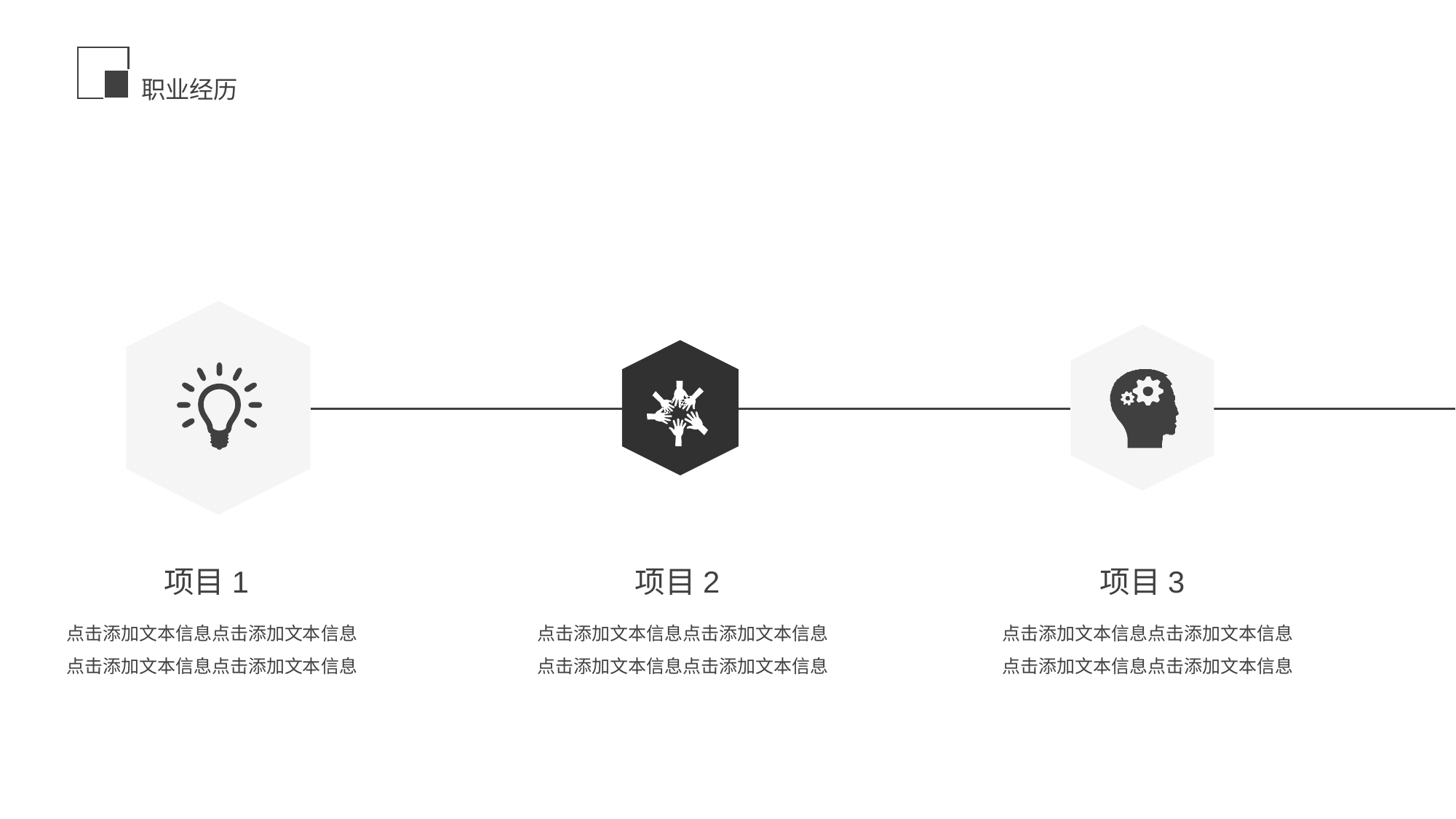

职业经历

项目1
点击添加文本信息点击添加文本信息
点击添加文本信息点击添加文本信息

项目2
点击添加文本信息点击添加文本信息
点击添加文本信息点击添加文本信息

项目3
点击添加文本信息点击添加文本信息
点击添加文本信息点击添加文本信息